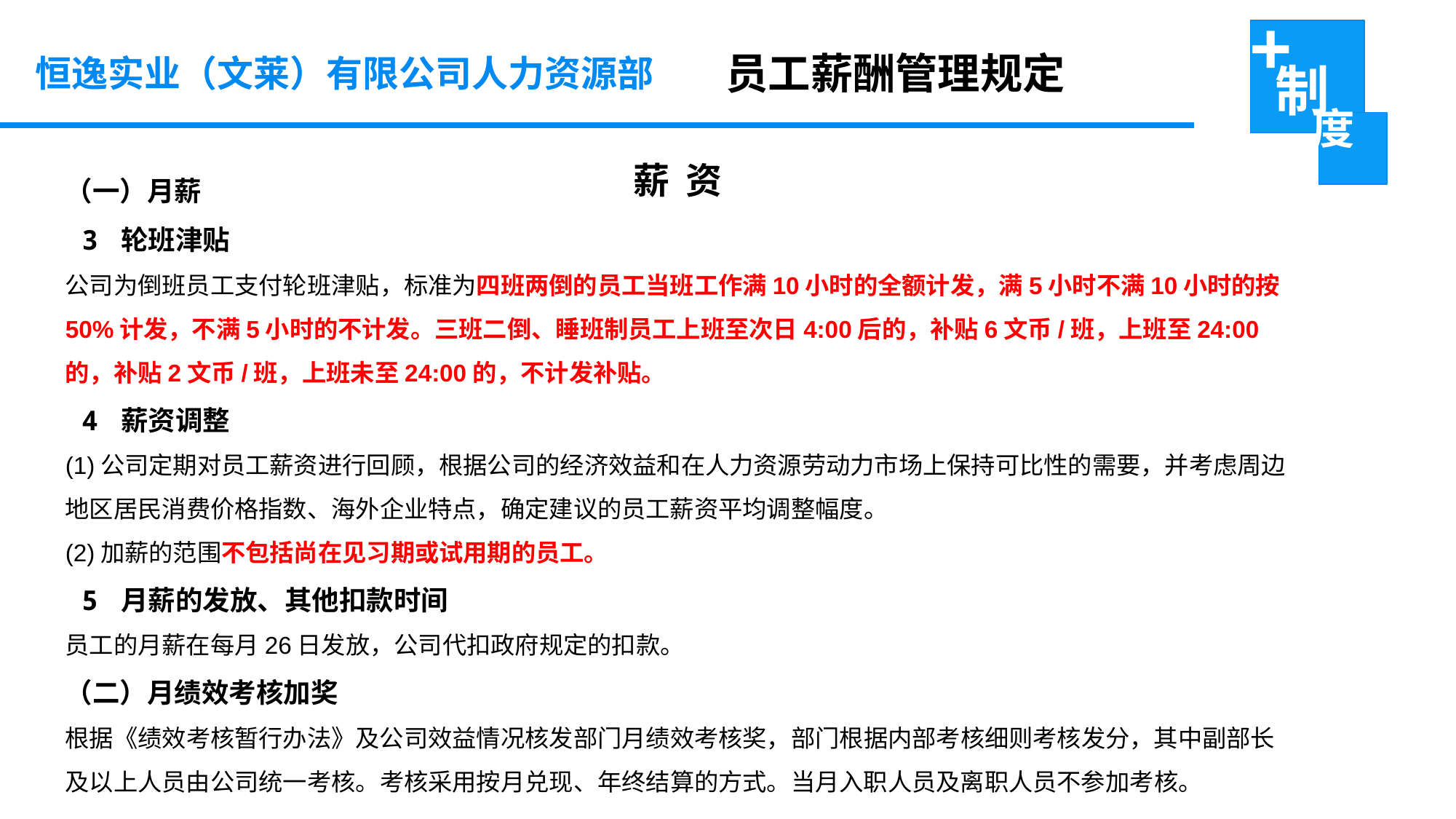

员工薪酬管理规定
恒逸实业（文莱）有限公司人力资源部
（一）月薪
 3 轮班津贴
公司为倒班员工支付轮班津贴，标准为四班两倒的员工当班工作满10小时的全额计发，满5小时不满10小时的按50%计发，不满5小时的不计发。三班二倒、睡班制员工上班至次日4:00后的，补贴6文币/班，上班至24:00的，补贴2文币/班，上班未至24:00的，不计发补贴。
 4 薪资调整
(1)公司定期对员工薪资进行回顾，根据公司的经济效益和在人力资源劳动力市场上保持可比性的需要，并考虑周边地区居民消费价格指数、海外企业特点，确定建议的员工薪资平均调整幅度。
(2)加薪的范围不包括尚在见习期或试用期的员工。
 5 月薪的发放、其他扣款时间
员工的月薪在每月26日发放，公司代扣政府规定的扣款。
（二）月绩效考核加奖
根据《绩效考核暂行办法》及公司效益情况核发部门月绩效考核奖，部门根据内部考核细则考核发分，其中副部长及以上人员由公司统一考核。考核采用按月兑现、年终结算的方式。当月入职人员及离职人员不参加考核。

 薪  资